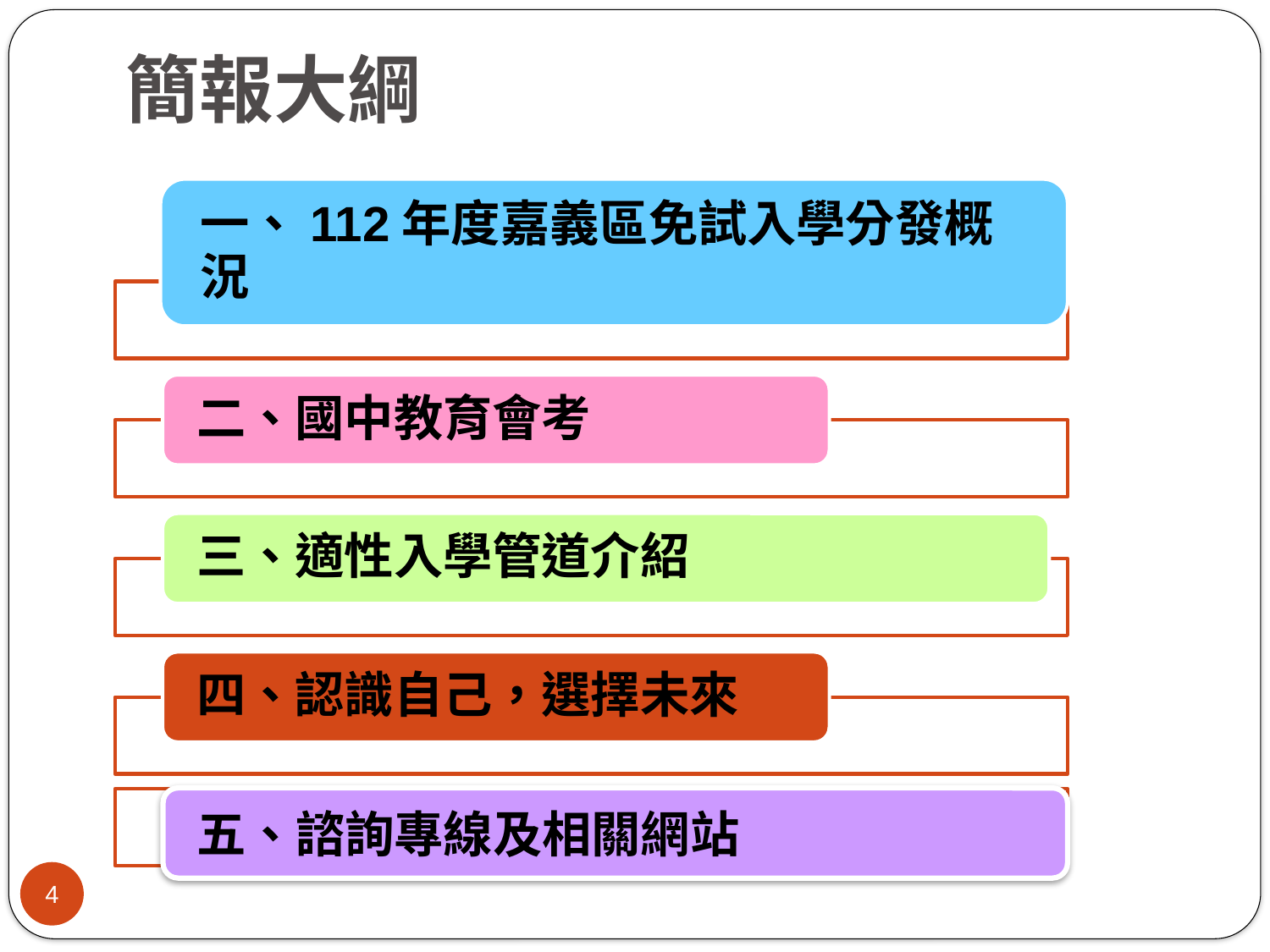

# 簡報大綱
一、112年度嘉義區免試入學分發概況
二、國中教育會考
三、適性入學管道介紹
四、認識自己，選擇未來
五、諮詢專線及相關網站
4